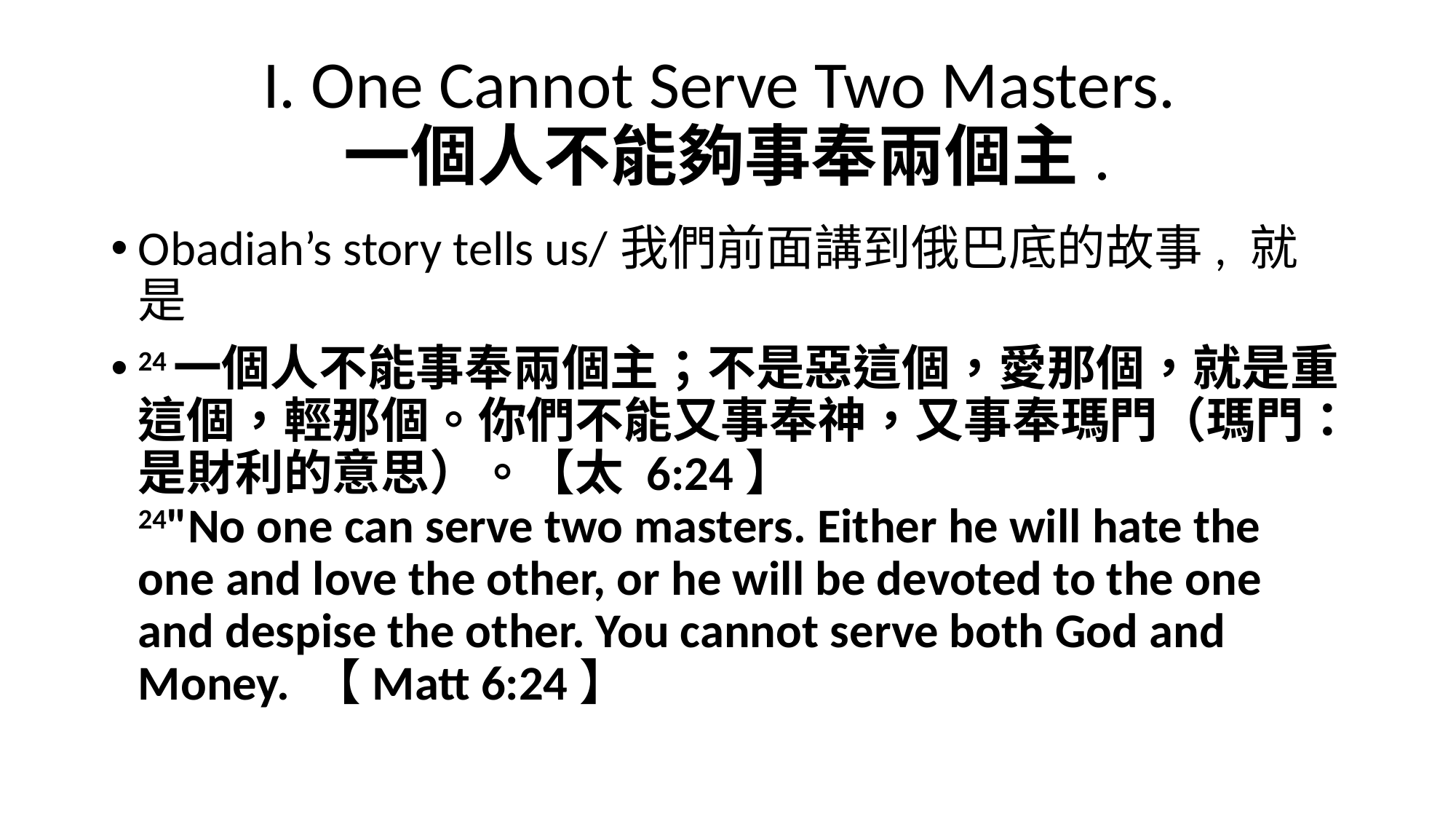

# I. One Cannot Serve Two Masters. 一個人不能夠事奉兩個主.
Obadiah’s story tells us/我們前面講到俄巴底的故事, 就是
24一個人不能事奉兩個主；不是惡這個，愛那個，就是重這個，輕那個。你們不能又事奉神，又事奉瑪門（瑪門：是財利的意思）。【太 6:24】
24"No one can serve two masters. Either he will hate the one and love the other, or he will be devoted to the one and despise the other. You cannot serve both God and Money. 【Matt 6:24】